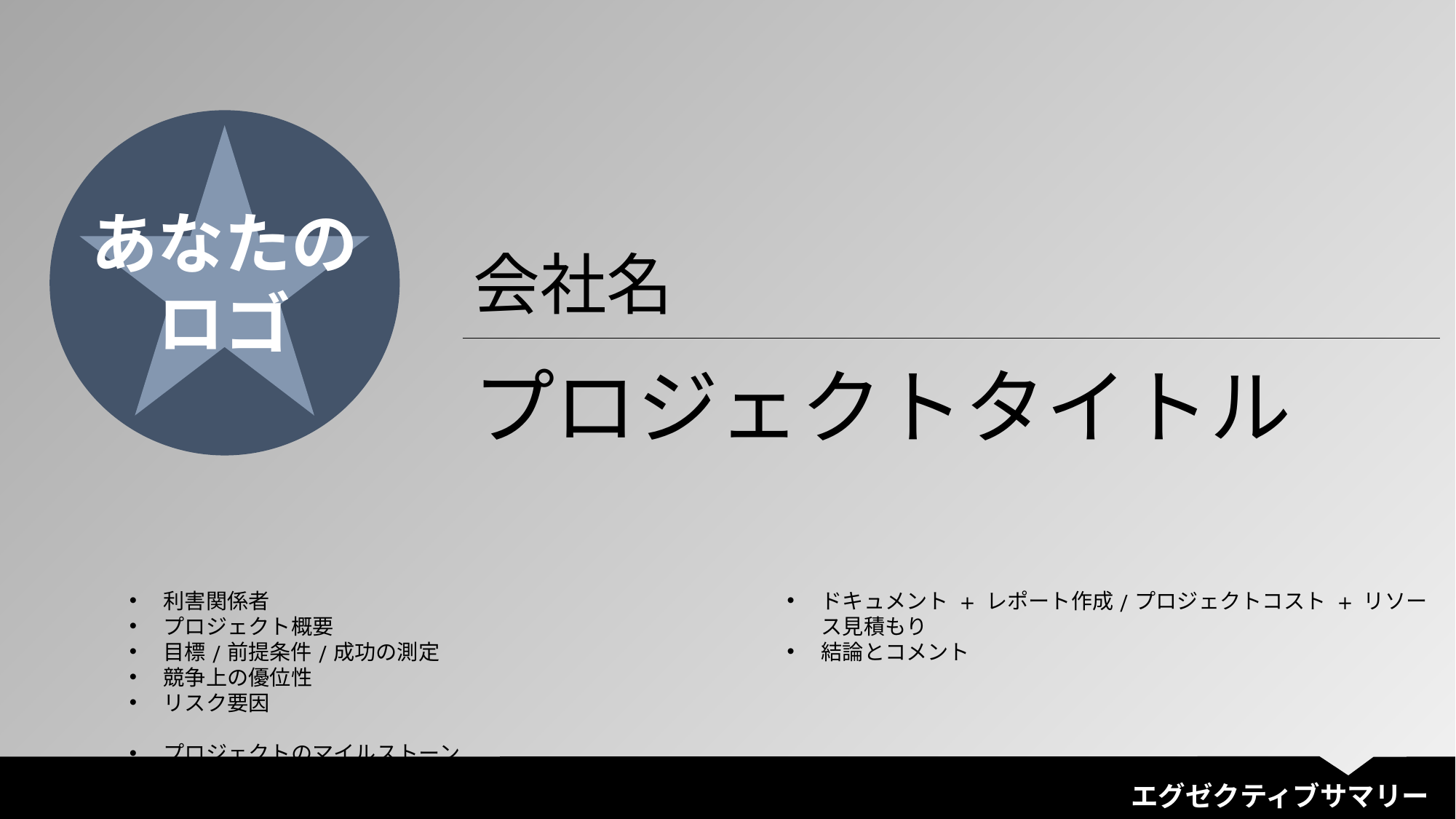

あなたの
ロゴ
会社名
プロジェクトタイトル
利害関係者
プロジェクト概要
目標/前提条件/成功の測定
競争上の優位性
リスク要因

プロジェクトのマイルストーン
ドキュメント + レポート作成/プロジェクトコスト + リソース見積もり
結論とコメント

エグゼクティブサマリー